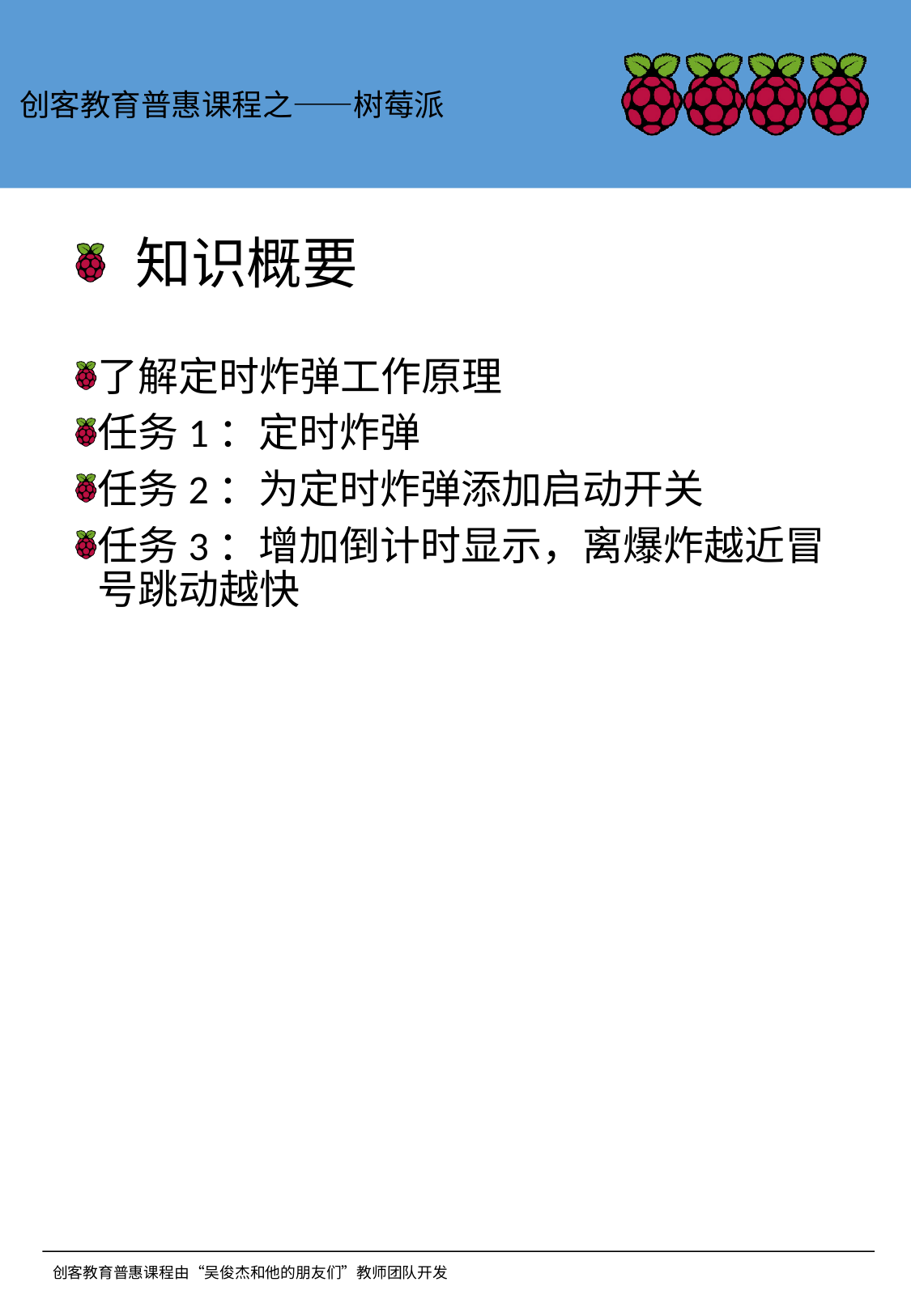

创客教育普惠课程之——树莓派
# 知识概要
了解定时炸弹工作原理
任务1：定时炸弹
任务2：为定时炸弹添加启动开关
任务3：增加倒计时显示，离爆炸越近冒号跳动越快
创客教育普惠课程由“吴俊杰和他的朋友们”教师团队开发